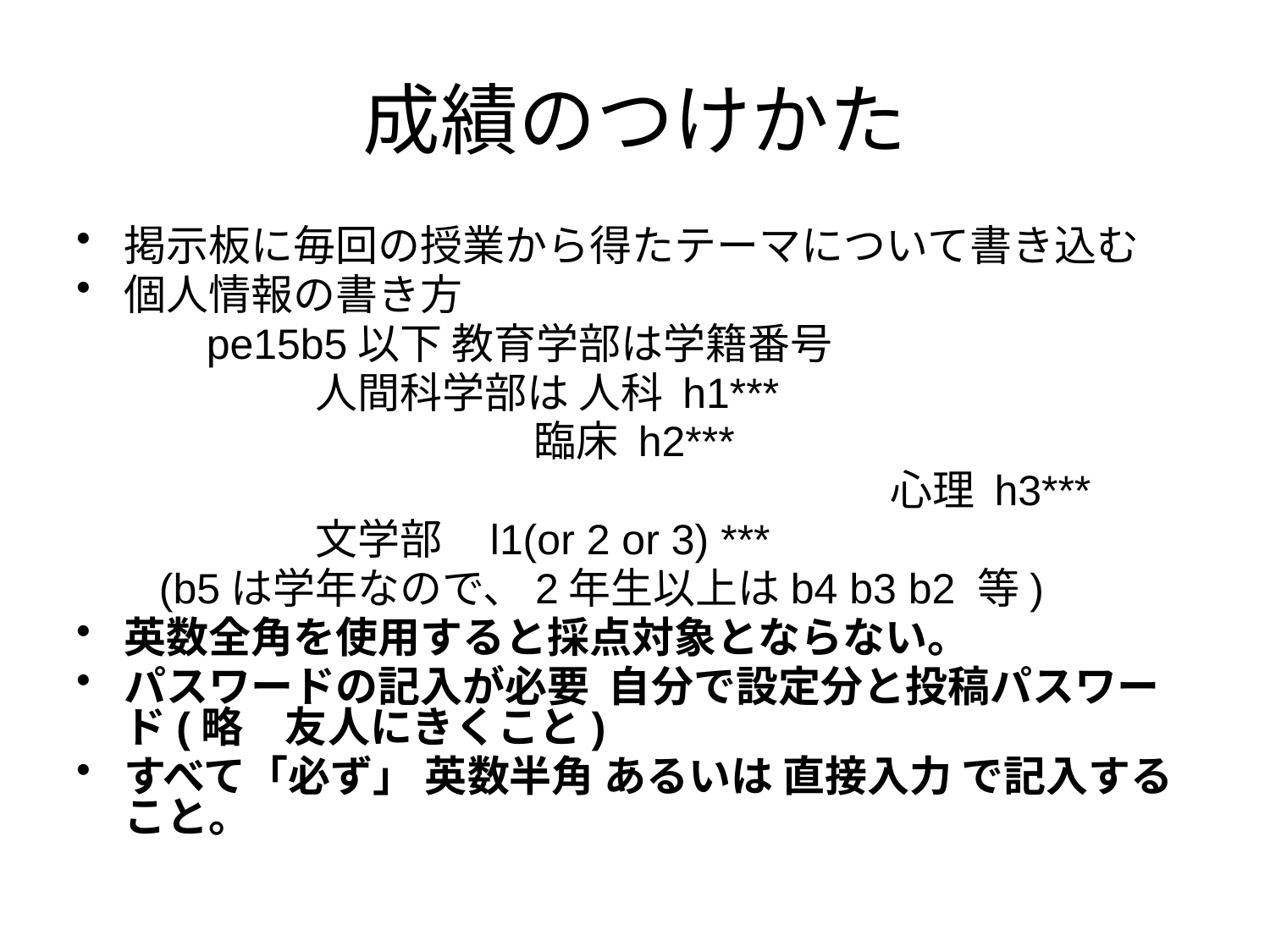

# 成績のつけかた
掲示板に毎回の授業から得たテーマについて書き込む
個人情報の書き方
           pe15b5以下 教育学部は学籍番号
                        人間科学部は 人科 h1***
                                               臨床 h2***
　　　　　　　　　　　　　　　　　　　 心理 h3***
                        文学部    l1(or 2 or 3) ***
       (b5は学年なので、2年生以上はb4 b3 b2 等)
英数全角を使用すると採点対象とならない。
パスワードの記入が必要  自分で設定分と投稿パスワード(略　友人にきくこと)
すべて「必ず」 英数半角 あるいは 直接入力 で記入すること。